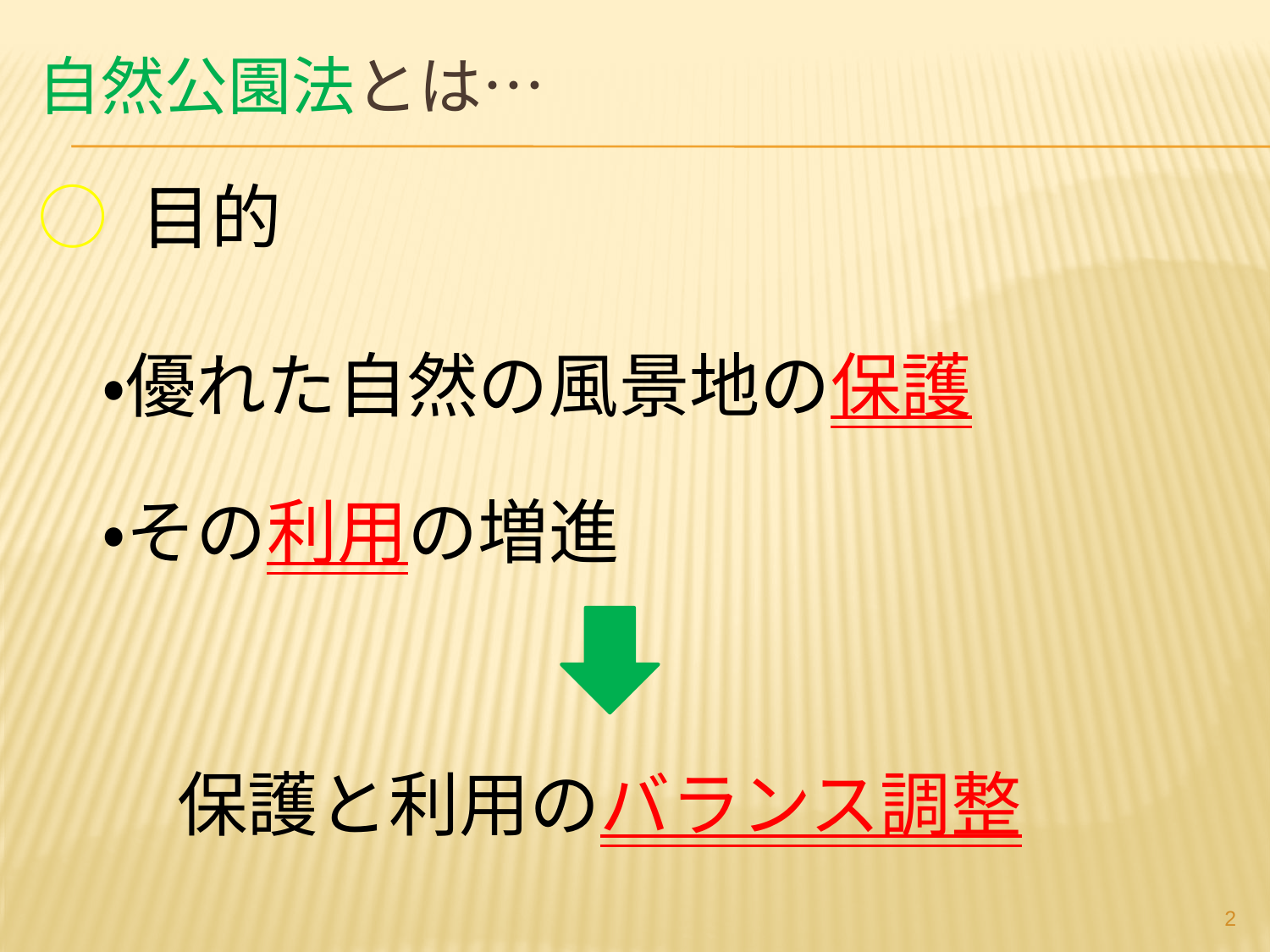

# 自然公園法とは…
○ 目的

   ・優れた自然の風景地の保護

   ・その利用の増進

保護と利用のバランス調整
2